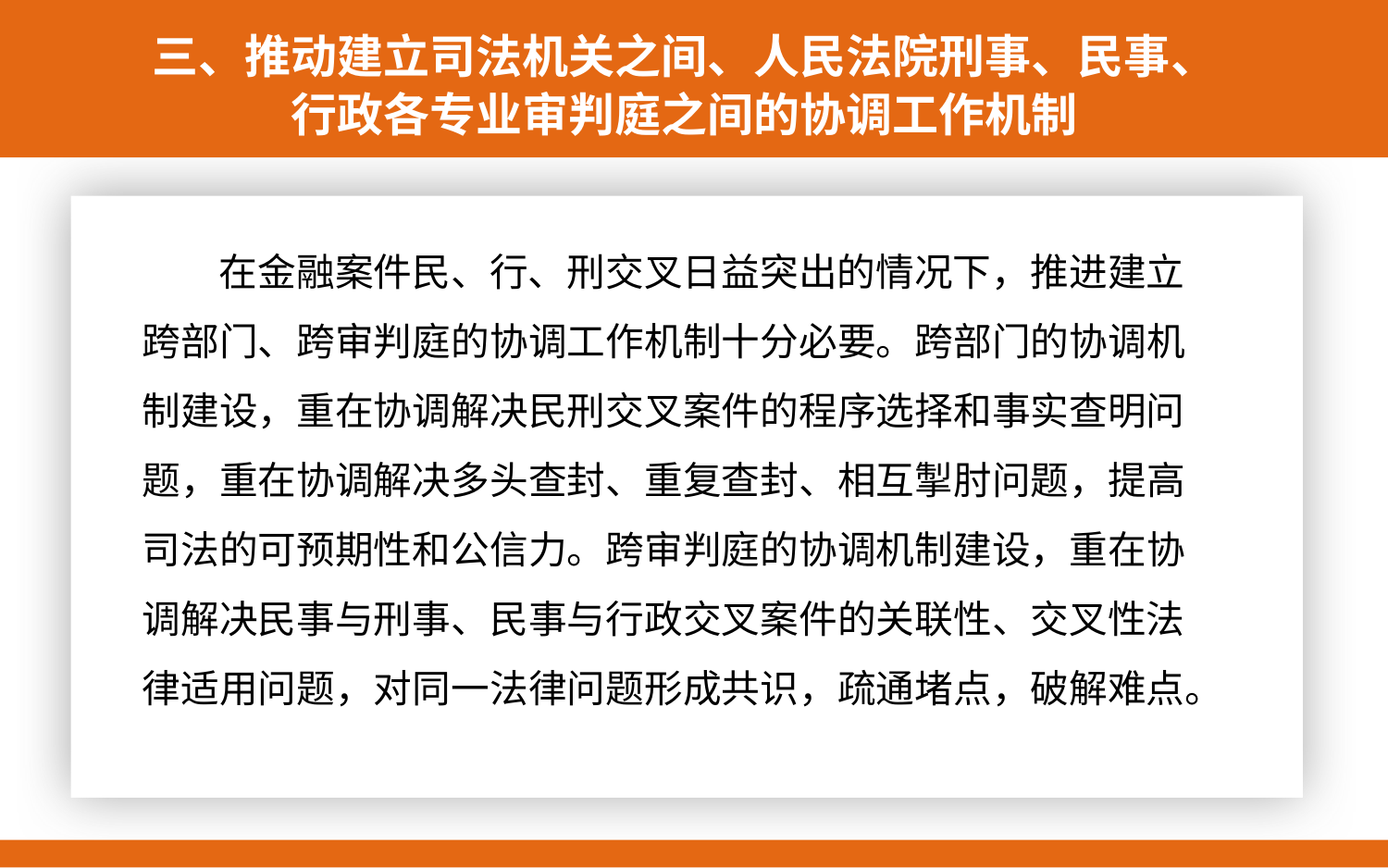

三、推动建立司法机关之间、人民法院刑事、民事、
行政各专业审判庭之间的协调工作机制

在金融案件民、行、刑交叉日益突出的情况下，推进建立跨部门、跨审判庭的协调工作机制十分必要。跨部门的协调机制建设，重在协调解决民刑交叉案件的程序选择和事实查明问题，重在协调解决多头查封、重复查封、相互掣肘问题，提高司法的可预期性和公信力。跨审判庭的协调机制建设，重在协调解决民事与刑事、民事与行政交叉案件的关联性、交叉性法律适用问题，对同一法律问题形成共识，疏通堵点，破解难点。